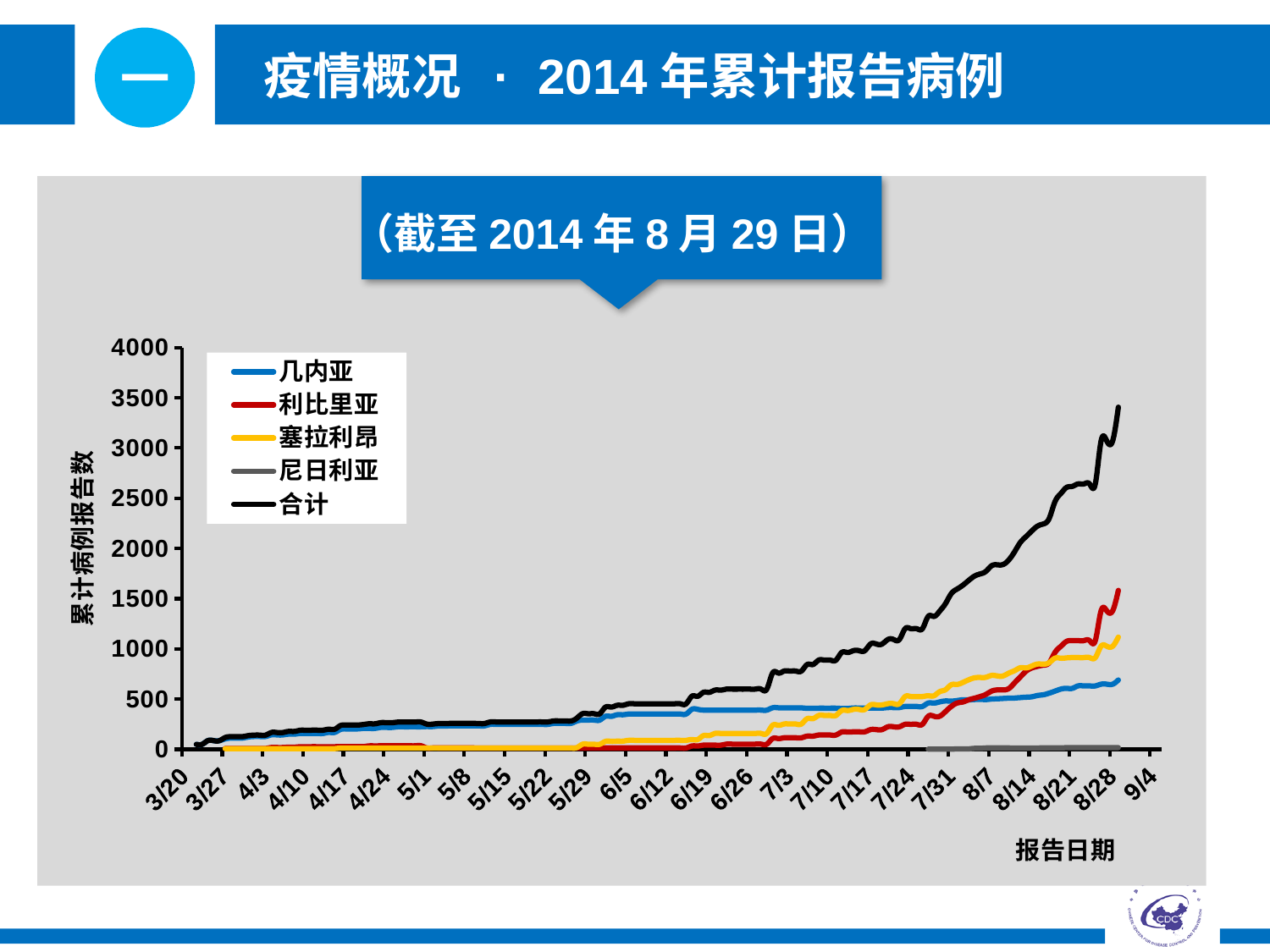

一
疫情概况
·  2014年累计报告病例

（截至2014年8月29日）

### Chart

| Category | 几内亚 | 利比里亚 | 塞拉利昂 | 尼日利亚 | 合计 |
|---|---|---|---|---|---|
| 41720 | 49.0 | None | None | None | 49.0 |
| 41721 | 49.0 | None | None | None | 49.0 |
| 41722 | 86.0 | None | None | None | 86.0 |
| 41723 | 86.0 | None | None | None | 86.0 |
| 41724 | 86.0 | None | None | None | 86.0 |
| 41725 | 103.0 | 8.0 | 6.0 | None | 117.0 |
| 41726 | 112.0 | 8.0 | 6.0 | None | 126.0 |
| 41727 | 112.0 | 8.0 | 6.0 | None | 126.0 |
| 41728 | 112.0 | 8.0 | 6.0 | None | 126.0 |
| 41729 | 122.0 | 8.0 | 6.0 | None | 136.0 |
| 41730 | 127.0 | 8.0 | 6.0 | None | 141.0 |
| 41731 | 127.0 | 8.0 | 6.0 | None | 141.0 |
| 41732 | 127.0 | 8.0 | 6.0 | None | 141.0 |
| 41733 | 143.0 | 18.0 | 6.0 | None | 167.0 |
| 41734 | 143.0 | 18.0 | 6.0 | None | 167.0 |
| 41735 | 143.0 | 18.0 | 6.0 | None | 167.0 |
| 41736 | 151.0 | 21.0 | 6.0 | None | 178.0 |
| 41737 | 151.0 | 21.0 | 6.0 | None | 178.0 |
| 41738 | 158.0 | 25.0 | 6.0 | None | 189.0 |
| 41739 | 158.0 | 25.0 | 6.0 | None | 189.0 |
| 41740 | 158.0 | 26.0 | 6.0 | None | 190.0 |
| 41741 | 158.0 | 26.0 | 6.0 | None | 190.0 |
| 41742 | 158.0 | 26.0 | 6.0 | None | 190.0 |
| 41743 | 168.0 | 26.0 | 6.0 | None | 200.0 |
| 41744 | 168.0 | 26.0 | 6.0 | None | 200.0 |
| 41745 | 197.0 | 27.0 | 12.0 | None | 236.0 |
| 41746 | 203.0 | 27.0 | 12.0 | None | 242.0 |
| 41747 | 203.0 | 27.0 | 12.0 | None | 242.0 |
| 41748 | 203.0 | 27.0 | 12.0 | None | 242.0 |
| 41749 | 208.0 | 27.0 | 12.0 | None | 247.0 |
| 41750 | 208.0 | 34.0 | 12.0 | None | 254.0 |
| 41751 | 208.0 | 34.0 | 12.0 | None | 254.0 |
| 41752 | 218.0 | 35.0 | 12.0 | None | 265.0 |
| 41753 | 218.0 | 35.0 | 12.0 | None | 265.0 |
| 41754 | 218.0 | 35.0 | 12.0 | None | 265.0 |
| 41755 | 224.0 | 35.0 | 12.0 | None | 271.0 |
| 41756 | 224.0 | 35.0 | 12.0 | None | 271.0 |
| 41757 | 224.0 | 35.0 | 12.0 | None | 271.0 |
| 41758 | 224.0 | 35.0 | 12.0 | None | 271.0 |
| 41759 | 224.0 | 35.0 | 12.0 | None | 271.0 |
| 41760 | 226.0 | 13.0 | 12.0 | None | 251.0 |
| 41761 | 226.0 | 13.0 | 12.0 | None | 251.0 |
| 41762 | 231.0 | 13.0 | 12.0 | None | 256.0 |
| 41763 | 231.0 | 13.0 | 12.0 | None | 256.0 |
| 41764 | 233.0 | 13.0 | 12.0 | None | 258.0 |
| 41765 | 233.0 | 13.0 | 12.0 | None | 258.0 |
| 41766 | 233.0 | 13.0 | 12.0 | None | 258.0 |
| 41767 | 233.0 | 13.0 | 12.0 | None | 258.0 |
| 41768 | 233.0 | 13.0 | 12.0 | None | 258.0 |
| 41769 | 233.0 | 12.0 | 12.0 | None | 257.0 |
| 41770 | 233.0 | 12.0 | 12.0 | None | 257.0 |
| 41771 | 248.0 | 12.0 | 12.0 | None | 272.0 |
| 41772 | 248.0 | 12.0 | 12.0 | None | 272.0 |
| 41773 | 248.0 | 12.0 | 12.0 | None | 272.0 |
| 41774 | 248.0 | 12.0 | 12.0 | None | 272.0 |
| 41775 | 248.0 | 12.0 | 12.0 | None | 272.0 |
| 41776 | 248.0 | 12.0 | 12.0 | None | 272.0 |
| 41777 | 248.0 | 12.0 | 12.0 | None | 272.0 |
| 41778 | 248.0 | 12.0 | 12.0 | None | 272.0 |
| 41779 | 248.0 | 12.0 | 12.0 | None | 272.0 |
| 41780 | 248.0 | 12.0 | 12.0 | None | 272.0 |
| 41781 | 248.0 | 12.0 | 12.0 | None | 272.0 |
| 41782 | 258.0 | 12.0 | 12.0 | None | 282.0 |
| 41783 | 258.0 | 12.0 | 12.0 | None | 282.0 |
| 41784 | 258.0 | 12.0 | 12.0 | None | 282.0 |
| 41785 | 258.0 | 12.0 | 12.0 | None | 282.0 |
| 41786 | 281.0 | 12.0 | 16.0 | None | 309.0 |
| 41787 | 291.0 | 13.0 | 50.0 | None | 354.0 |
| 41788 | 291.0 | 13.0 | 50.0 | None | 354.0 |
| 41789 | 291.0 | 13.0 | 50.0 | None | 354.0 |
| 41790 | 291.0 | 13.0 | 50.0 | None | 354.0 |
| 41791 | 328.0 | 13.0 | 79.0 | None | 420.0 |
| 41792 | 328.0 | 13.0 | 79.0 | None | 420.0 |
| 41793 | 344.0 | 13.0 | 81.0 | None | 438.0 |
| 41794 | 344.0 | 13.0 | 81.0 | None | 438.0 |
| 41795 | 351.0 | 13.0 | 89.0 | None | 453.0 |
| 41796 | 351.0 | 13.0 | 89.0 | None | 453.0 |
| 41797 | 351.0 | 13.0 | 89.0 | None | 453.0 |
| 41798 | 351.0 | 13.0 | 89.0 | None | 453.0 |
| 41799 | 351.0 | 13.0 | 89.0 | None | 453.0 |
| 41800 | 351.0 | 13.0 | 89.0 | None | 453.0 |
| 41801 | 351.0 | 13.0 | 89.0 | None | 453.0 |
| 41802 | 351.0 | 13.0 | 89.0 | None | 453.0 |
| 41803 | 351.0 | 13.0 | 89.0 | None | 453.0 |
| 41804 | 351.0 | 13.0 | 89.0 | None | 453.0 |
| 41805 | 351.0 | 13.0 | 89.0 | None | 453.0 |
| 41806 | 398.0 | 33.0 | 97.0 | None | 528.0 |
| 41807 | 398.0 | 33.0 | 97.0 | None | 528.0 |
| 41808 | 390.0 | 41.0 | 136.0 | None | 567.0 |
| 41809 | 390.0 | 41.0 | 136.0 | None | 567.0 |
| 41810 | 390.0 | 41.0 | 158.0 | None | 589.0 |
| 41811 | 390.0 | 41.0 | 158.0 | None | 589.0 |
| 41812 | 390.0 | 51.0 | 158.0 | None | 599.0 |
| 41813 | 390.0 | 51.0 | 158.0 | None | 599.0 |
| 41814 | 390.0 | 51.0 | 158.0 | None | 599.0 |
| 41815 | 390.0 | 51.0 | 158.0 | None | 599.0 |
| 41816 | 390.0 | 51.0 | 158.0 | None | 599.0 |
| 41817 | 390.0 | 51.0 | 158.0 | None | 599.0 |
| 41818 | 390.0 | 51.0 | 158.0 | None | 599.0 |
| 41819 | 390.0 | 51.0 | 158.0 | None | 599.0 |
| 41820 | 413.0 | 107.0 | 239.0 | None | 759.0 |
| 41821 | 413.0 | 107.0 | 239.0 | None | 759.0 |
| 41822 | 412.0 | 115.0 | 252.0 | None | 779.0 |
| 41823 | 412.0 | 115.0 | 252.0 | None | 779.0 |
| 41824 | 412.0 | 115.0 | 252.0 | None | 779.0 |
| 41825 | 412.0 | 115.0 | 252.0 | None | 779.0 |
| 41826 | 408.0 | 131.0 | 305.0 | None | 844.0 |
| 41827 | 408.0 | 131.0 | 305.0 | None | 844.0 |
| 41828 | 409.0 | 142.0 | 337.0 | None | 888.0 |
| 41829 | 409.0 | 142.0 | 337.0 | None | 888.0 |
| 41830 | 409.0 | 142.0 | 337.0 | None | 888.0 |
| 41831 | 409.0 | 142.0 | 337.0 | None | 888.0 |
| 41832 | 406.0 | 172.0 | 386.0 | None | 964.0 |
| 41833 | 406.0 | 172.0 | 386.0 | None | 964.0 |
| 41834 | 411.0 | 174.0 | 397.0 | None | 982.0 |
| 41835 | 411.0 | 174.0 | 397.0 | None | 982.0 |
| 41836 | 411.0 | 174.0 | 397.0 | None | 982.0 |
| 41837 | 410.0 | 196.0 | 442.0 | None | 1048.0 |
| 41838 | 410.0 | 196.0 | 442.0 | None | 1048.0 |
| 41839 | 410.0 | 196.0 | 442.0 | None | 1048.0 |
| 41840 | 415.0 | 224.0 | 454.0 | None | 1093.0 |
| 41841 | 415.0 | 224.0 | 454.0 | None | 1093.0 |
| 41842 | 415.0 | 224.0 | 454.0 | None | 1093.0 |
| 41843 | 427.0 | 249.0 | 525.0 | None | 1201.0 |
| 41844 | 427.0 | 249.0 | 525.0 | None | 1201.0 |
| 41845 | 427.0 | 249.0 | 525.0 | None | 1201.0 |
| 41846 | 427.0 | 249.0 | 525.0 | None | 1201.0 |
| 41847 | 460.0 | 329.0 | 533.0 | 1.0 | 1323.0 |
| 41848 | 460.0 | 329.0 | 533.0 | 1.0 | 1323.0 |
| 41849 | 472.0 | 329.0 | 574.0 | 1.0 | 1376.0 |
| 41850 | 481.0 | 375.0 | 593.0 | 1.0 | 1450.0 |
| 41851 | 480.0 | 426.0 | 642.0 | 1.0 | 1549.0 |
| 41852 | 485.0 | 460.0 | 646.0 | 4.0 | 1595.0 |
| 41853 | 493.0 | 471.0 | 665.0 | 4.0 | 1633.0 |
| 41854 | 493.0 | 492.0 | 691.0 | 4.0 | 1680.0 |
| 41855 | 495.0 | 508.0 | 711.0 | 9.0 | 1723.0 |
| 41856 | 497.0 | 525.0 | 715.0 | 9.0 | 1746.0 |
| 41857 | 495.0 | 546.0 | 717.0 | 13.0 | 1771.0 |
| 41858 | 500.0 | 579.0 | 735.0 | 13.0 | 1827.0 |
| 41859 | 503.0 | 591.0 | 730.0 | 13.0 | 1837.0 |
| 41860 | 506.0 | 591.0 | 730.0 | 13.0 | 1840.0 |
| 41861 | 509.0 | 605.0 | 759.0 | 13.0 | 1886.0 |
| 41862 | 510.0 | 662.0 | 783.0 | 12.0 | 1967.0 |
| 41863 | 515.0 | 721.0 | 812.0 | 12.0 | 2060.0 |
| 41864 | 519.0 | 778.0 | 810.0 | 12.0 | 2119.0 |
| 41865 | 523.0 | 810.0 | 830.0 | 12.0 | 2175.0 |
| 41866 | 536.0 | 826.0 | 849.0 | 12.0 | 2223.0 |
| 41867 | 543.0 | 838.0 | 848.0 | 15.0 | 2244.0 |
| 41868 | 559.0 | 862.0 | 863.0 | 15.0 | 2299.0 |
| 41869 | 579.0 | 964.0 | 907.0 | 15.0 | 2465.0 |
| 41870 | 599.0 | 1024.0 | 907.0 | 15.0 | 2545.0 |
| 41871 | 607.0 | 1074.0 | 910.0 | 16.0 | 2607.0 |
| 41872 | 607.0 | 1082.0 | 913.0 | 16.0 | 2618.0 |
| 41873 | 631.0 | 1082.0 | 913.0 | 16.0 | 2642.0 |
| 41874 | 631.0 | 1082.0 | 913.0 | 16.0 | 2642.0 |
| 41875 | 631.0 | 1082.0 | 913.0 | 16.0 | 2642.0 |
| 41876 | 631.0 | 1082.0 | 913.0 | 16.0 | 2642.0 |
| 41877 | 648.0 | 1378.0 | 1026.0 | 17.0 | 3069.0 |
| 41878 | 648.0 | 1378.0 | 1026.0 | 17.0 | 3069.0 |
| 41879 | 648.0 | 1378.0 | 1026.0 | 17.0 | 3069.0 |
| 41880 | 690.0 | 1582.0 | 1117.0 | 17.0 | 3406.0 |